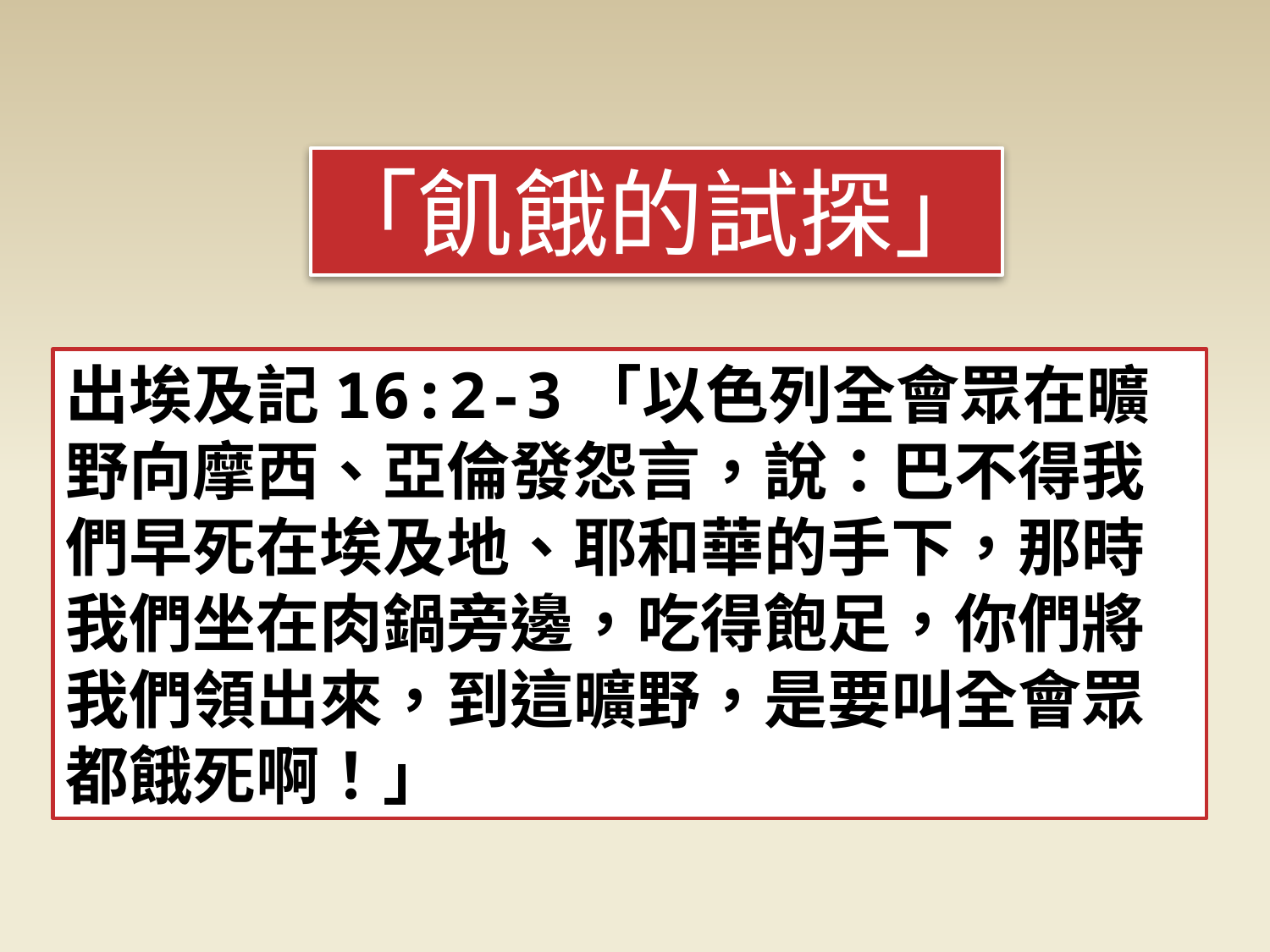

「飢餓的試探」
出埃及記16:2-3「以色列全會眾在曠野向摩西、亞倫發怨言，說：巴不得我們早死在埃及地、耶和華的手下，那時我們坐在肉鍋旁邊，吃得飽足，你們將我們領出來，到這曠野，是要叫全會眾都餓死啊！」